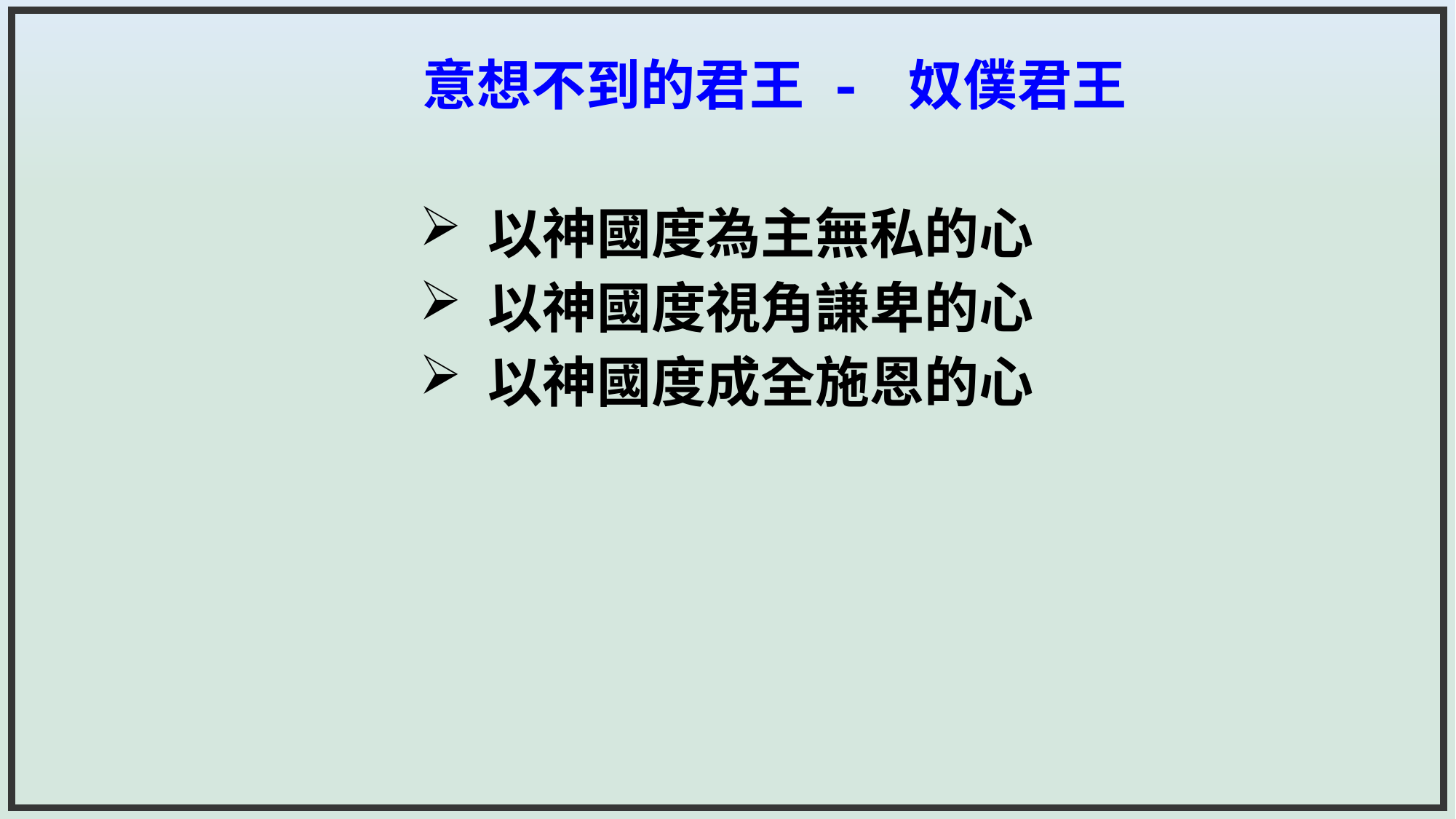

意想不到的君王 - 奴僕君王

 以神國度為主無私的心
 以神國度視角謙卑的心
 以神國度成全施恩的心